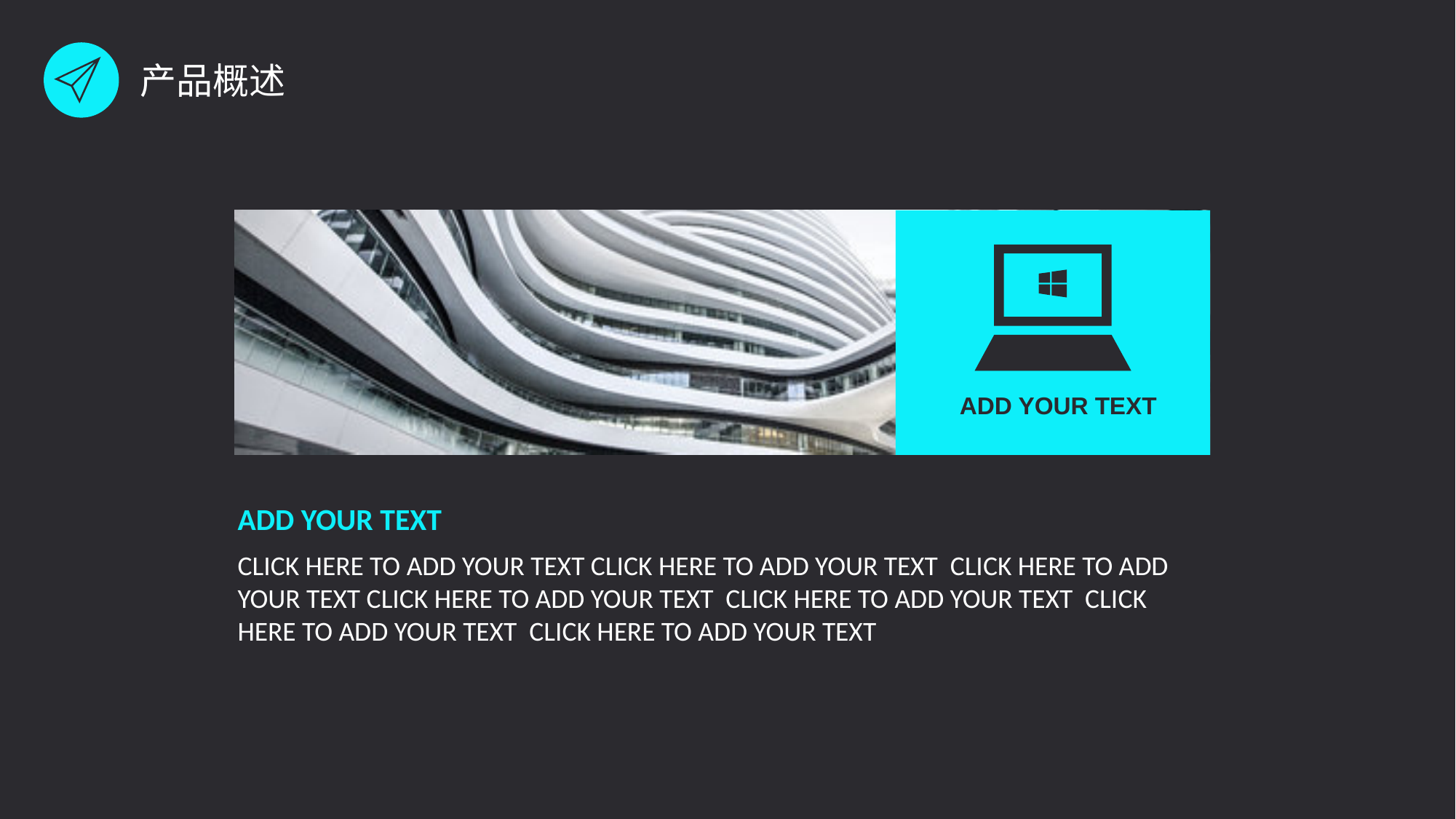

产品概述

ADD YOUR TEXT
ADD YOUR TEXT
CLICK HERE TO ADD YOUR TEXT CLICK HERE TO ADD YOUR TEXT  CLICK HERE TO ADD YOUR TEXT CLICK HERE TO ADD YOUR TEXT  CLICK HERE TO ADD YOUR TEXT  CLICK HERE TO ADD YOUR TEXT  CLICK HERE TO ADD YOUR TEXT